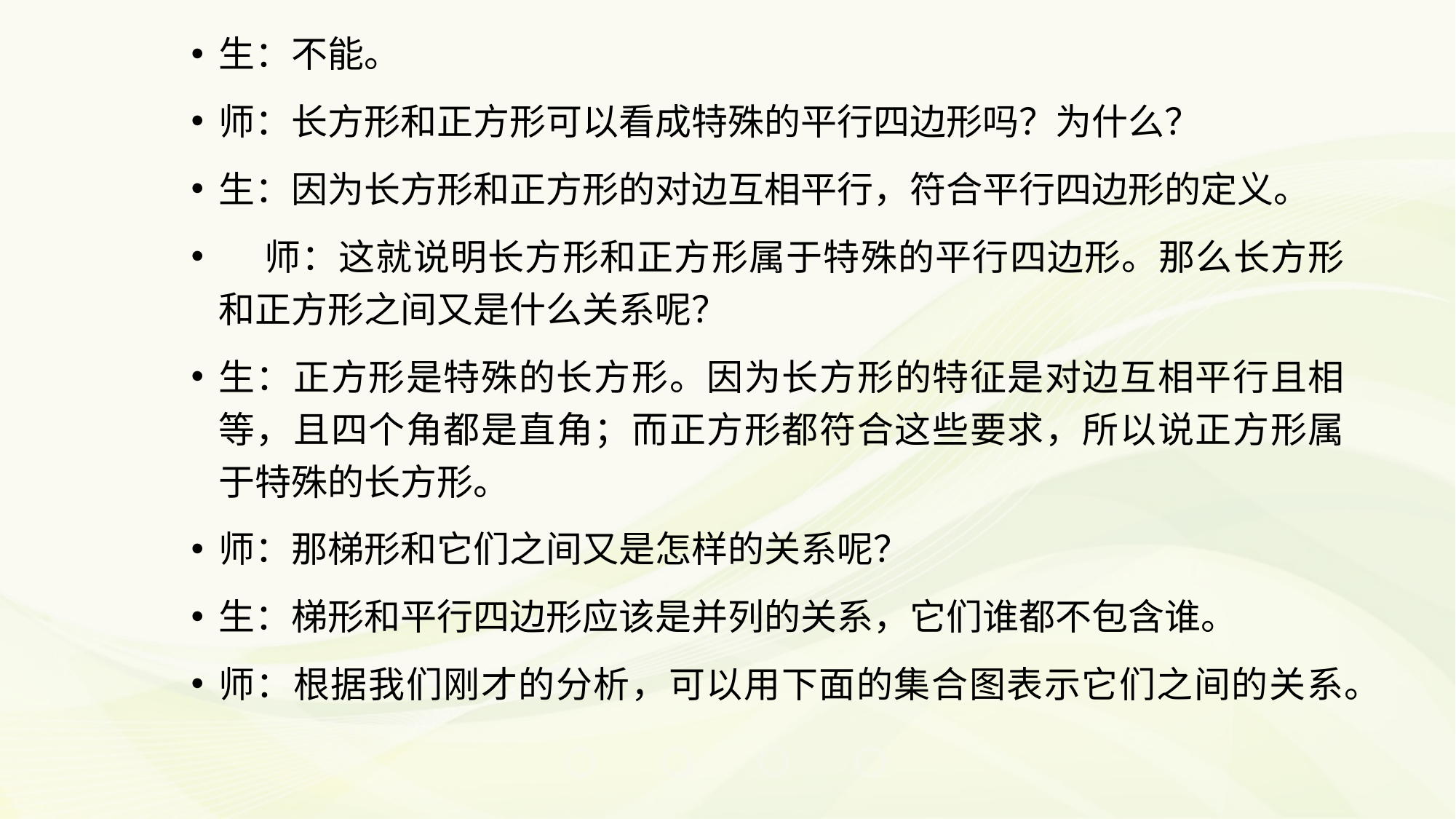

生：不能。
师：长方形和正方形可以看成特殊的平行四边形吗？为什么？
生：因为长方形和正方形的对边互相平行，符合平行四边形的定义。
    师：这就说明长方形和正方形属于特殊的平行四边形。那么长方形和正方形之间又是什么关系呢？
生：正方形是特殊的长方形。因为长方形的特征是对边互相平行且相等，且四个角都是直角；而正方形都符合这些要求，所以说正方形属于特殊的长方形。
师：那梯形和它们之间又是怎样的关系呢？
生：梯形和平行四边形应该是并列的关系，它们谁都不包含谁。
师：根据我们刚才的分析，可以用下面的集合图表示它们之间的关系。